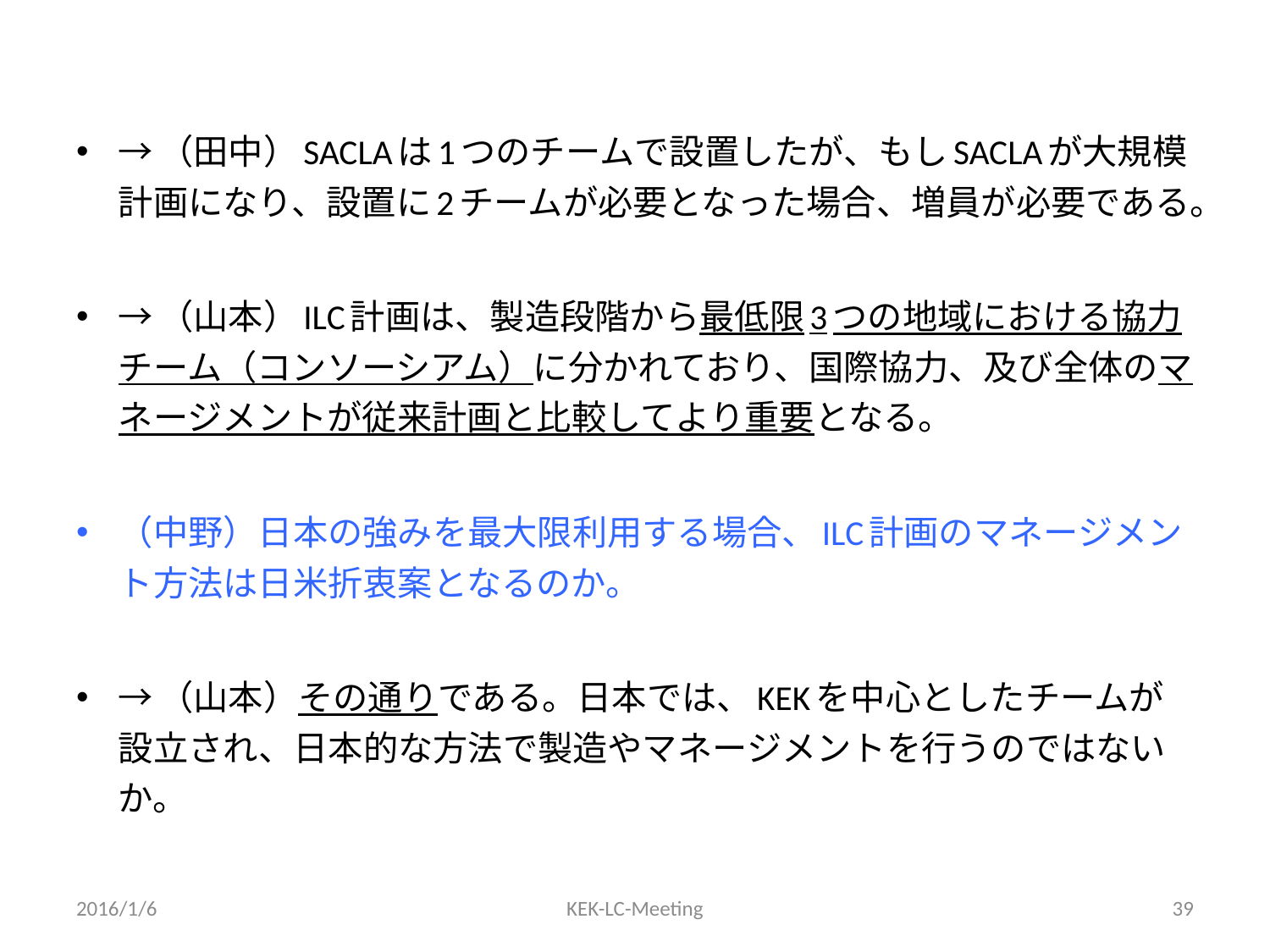

→（田中）SACLAは1つのチームで設置したが、もしSACLAが大規模計画になり、設置に2チームが必要となった場合、増員が必要である。

→（山本）ILC計画は、製造段階から最低限3つの地域における協力チーム（コンソーシアム）に分かれており、国際協力、及び全体のマネージメントが従来計画と比較してより重要となる。

（中野）日本の強みを最大限利用する場合、ILC計画のマネージメント方法は日米折衷案となるのか。

→（山本）その通りである。日本では、KEKを中心としたチームが設立され、日本的な方法で製造やマネージメントを行うのではないか。

2016/1/6
KEK-LC-Meeting
39